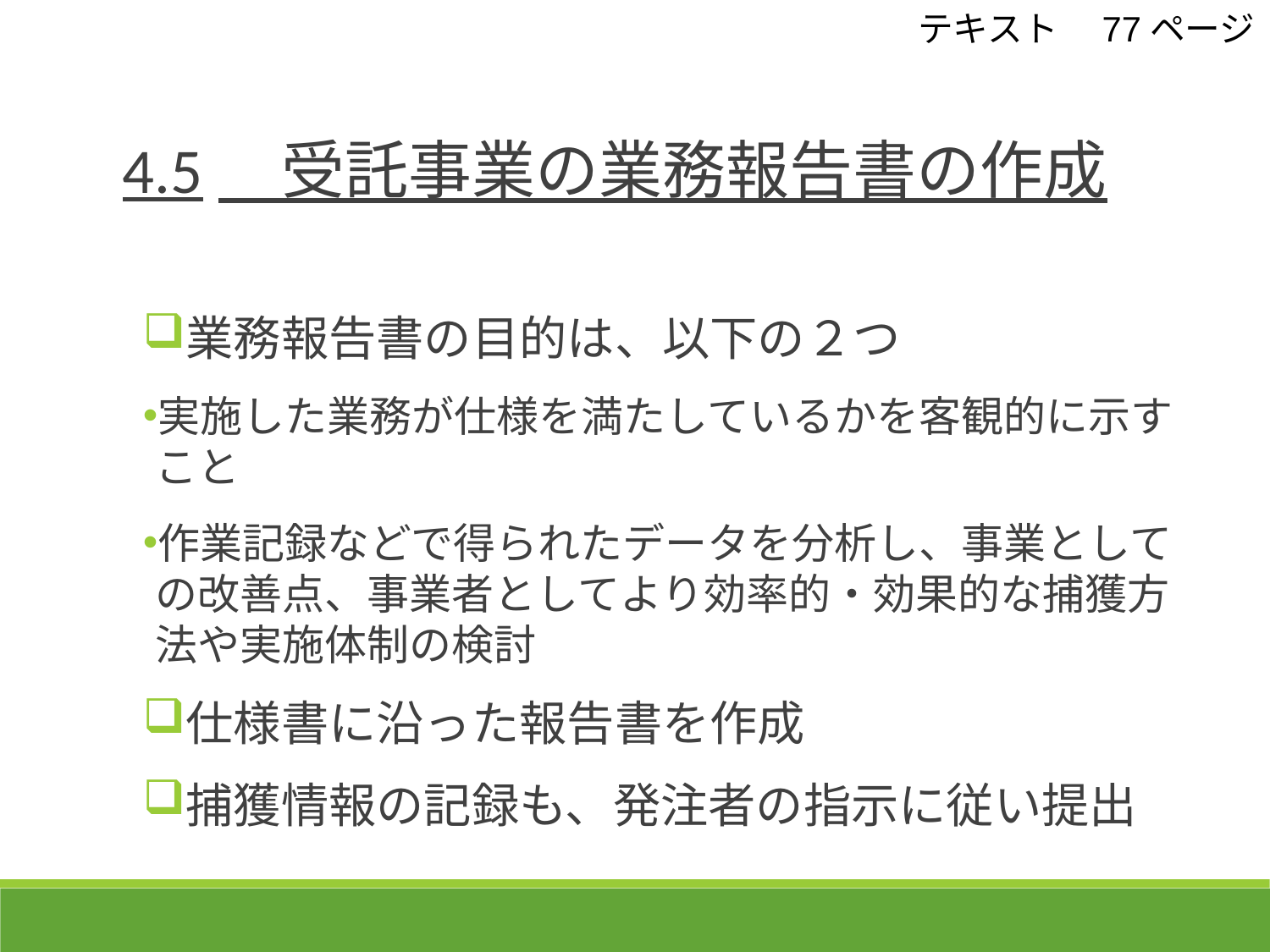

テキスト　77ページ
4.5　受託事業の業務報告書の作成
業務報告書の目的は、以下の２つ
実施した業務が仕様を満たしているかを客観的に示すこと
作業記録などで得られたデータを分析し、事業としての改善点、事業者としてより効率的・効果的な捕獲方法や実施体制の検討
仕様書に沿った報告書を作成
捕獲情報の記録も、発注者の指示に従い提出